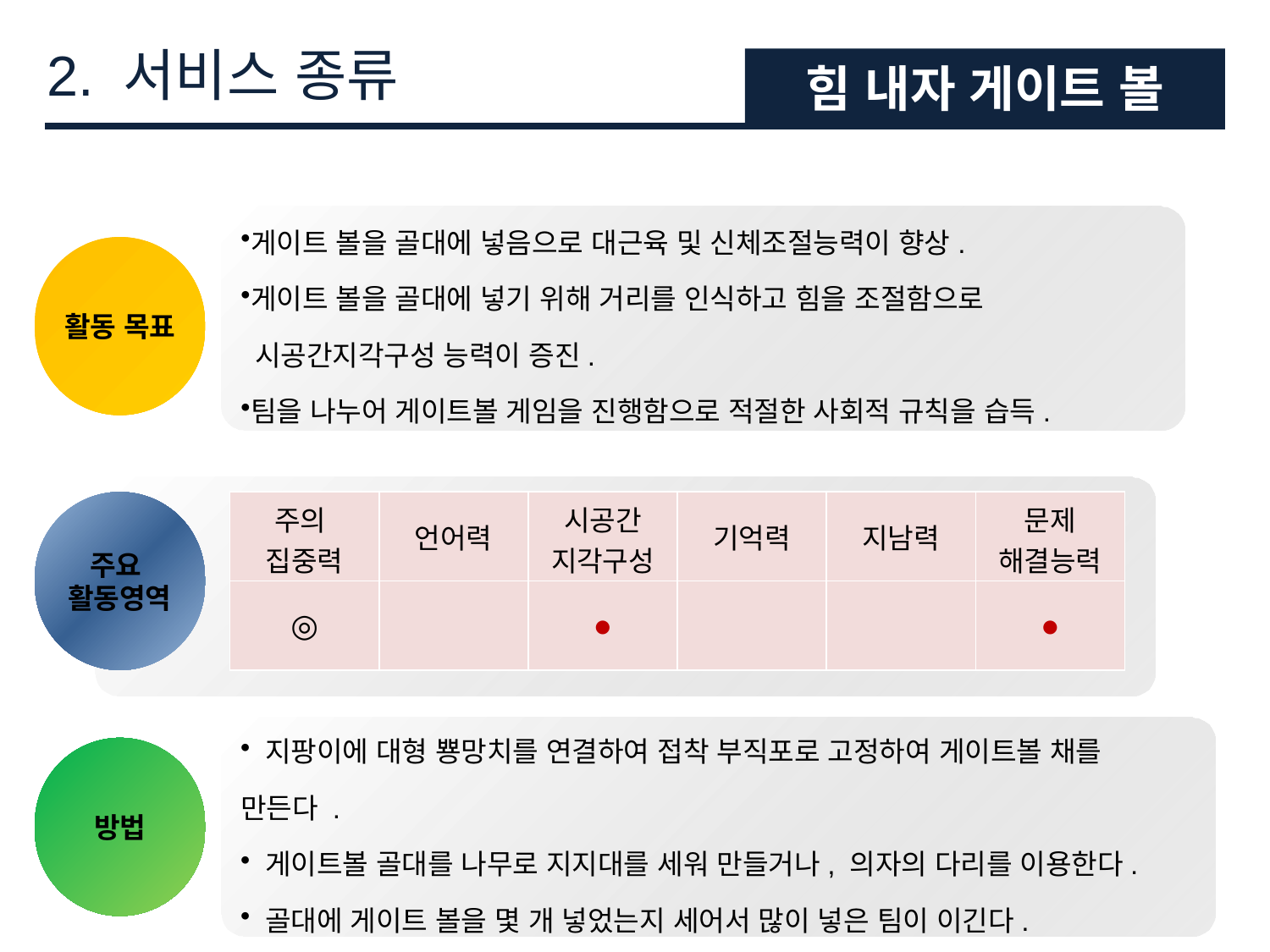

2. 서비스 종류
힘 내자 게이트 볼
게이트 볼을 골대에 넣음으로 대근육 및 신체조절능력이 향상.
게이트 볼을 골대에 넣기 위해 거리를 인식하고 힘을 조절함으로
 시공간지각구성 능력이 증진.
팀을 나누어 게이트볼 게임을 진행함으로 적절한 사회적 규칙을 습득.
활동 목표

| 주의 집중력 | 언어력 | 시공간 지각구성 | 기억력 | 지남력 | 문제 해결능력 |
| --- | --- | --- | --- | --- | --- |
| ◎ |  | ● |  |  | ● |
주요
활동영역
 지팡이에 대형 뿅망치를 연결하여 접착 부직포로 고정하여 게이트볼 채를
만든다 .
 게이트볼 골대를 나무로 지지대를 세워 만들거나, 의자의 다리를 이용한다.
 골대에 게이트 볼을 몇 개 넣었는지 세어서 많이 넣은 팀이 이긴다.
방법